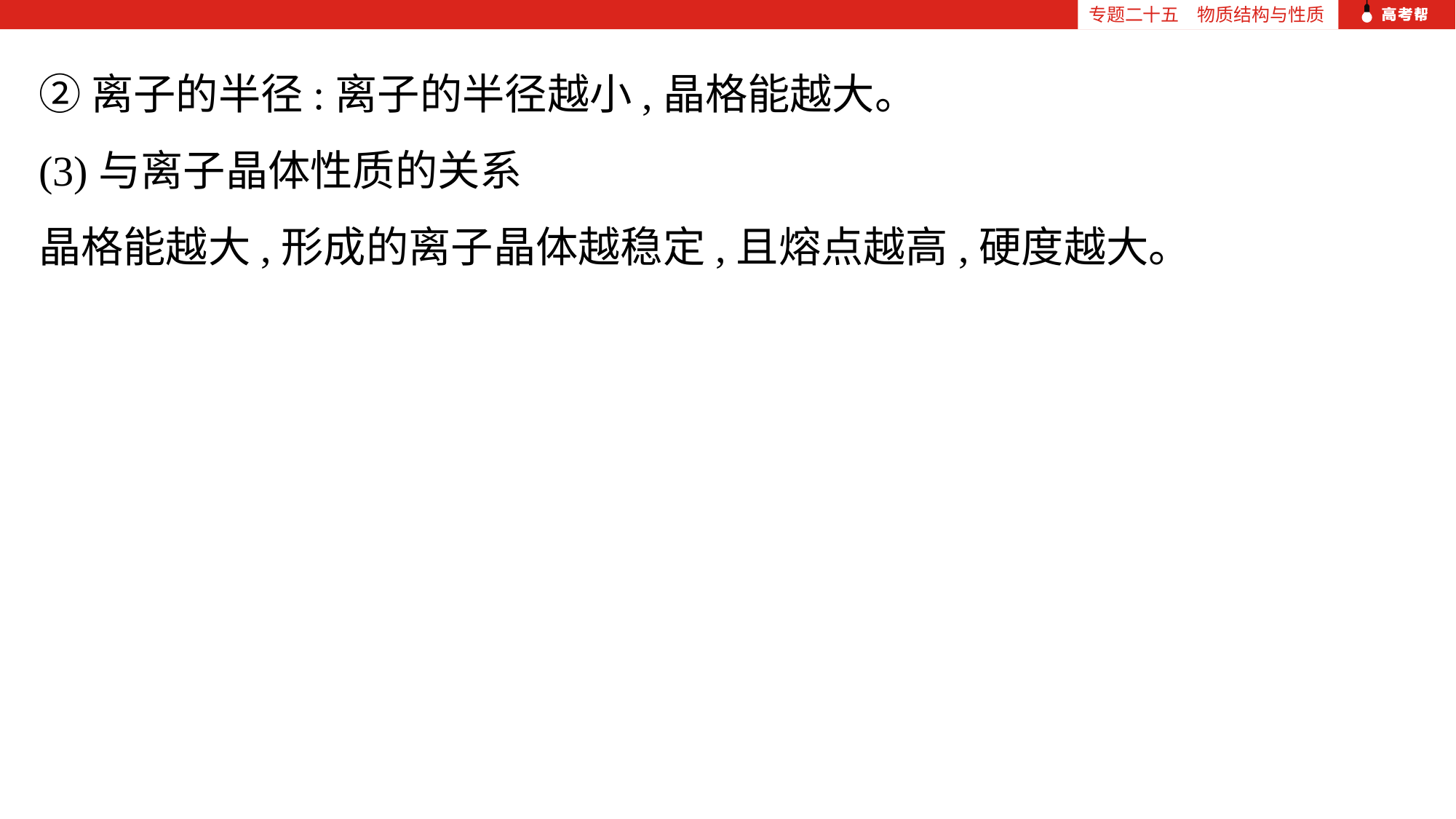

专题二十五　物质结构与性质
②离子的半径:离子的半径越小,晶格能越大。
(3)与离子晶体性质的关系
晶格能越大,形成的离子晶体越稳定,且熔点越高,硬度越大。